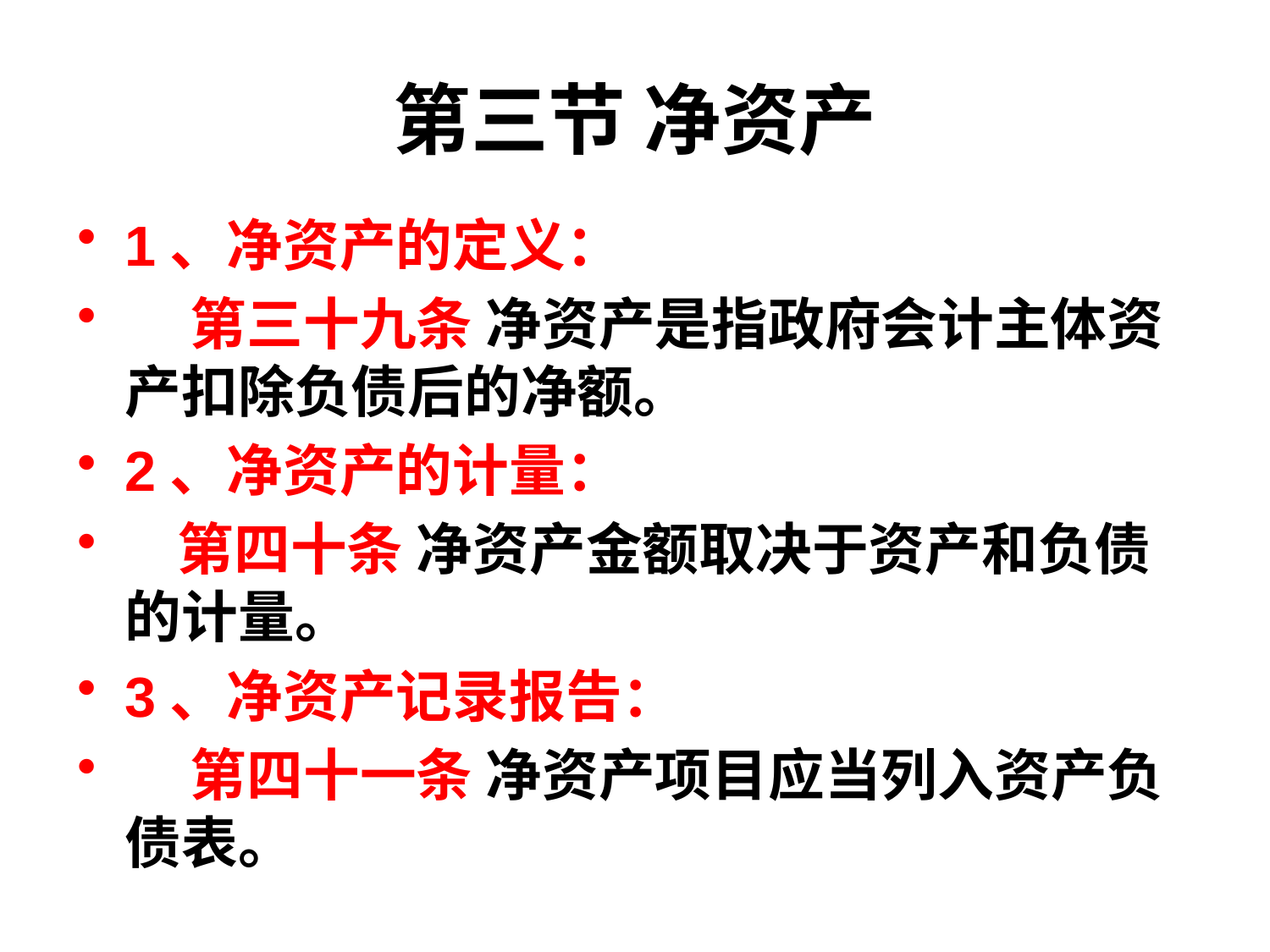

# 第三节 净资产
1、净资产的定义：
    第三十九条 净资产是指政府会计主体资产扣除负债后的净额。
2、净资产的计量：
   第四十条 净资产金额取决于资产和负债的计量。
3、净资产记录报告：
    第四十一条 净资产项目应当列入资产负债表。